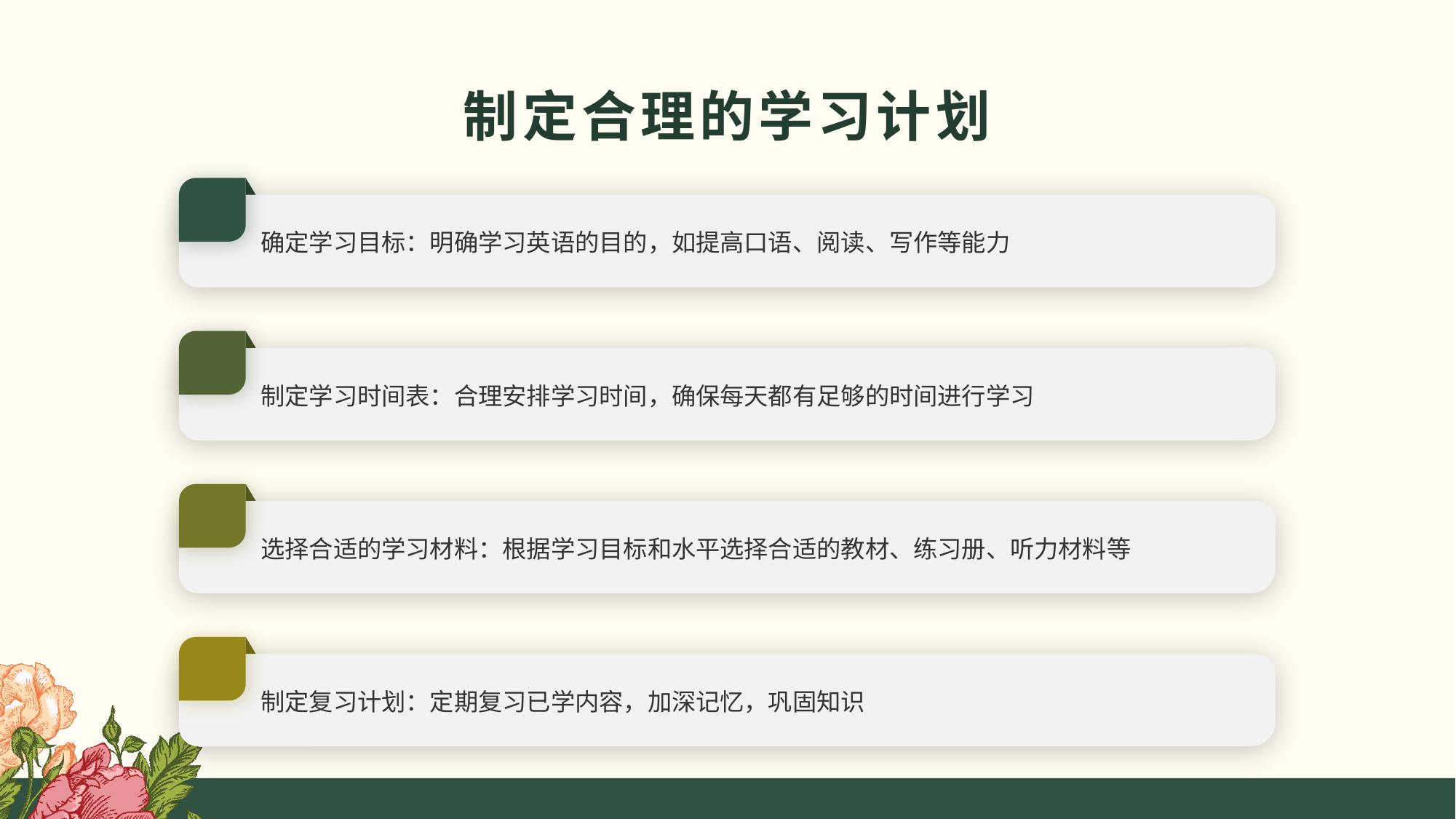

制定合理的学习计划

确定学习目标：明确学习英语的目的，如提高口语、阅读、写作等能力

制定学习时间表：合理安排学习时间，确保每天都有足够的时间进行学习

选择合适的学习材料：根据学习目标和水平选择合适的教材、练习册、听力材料等

制定复习计划：定期复习已学内容，加深记忆，巩固知识